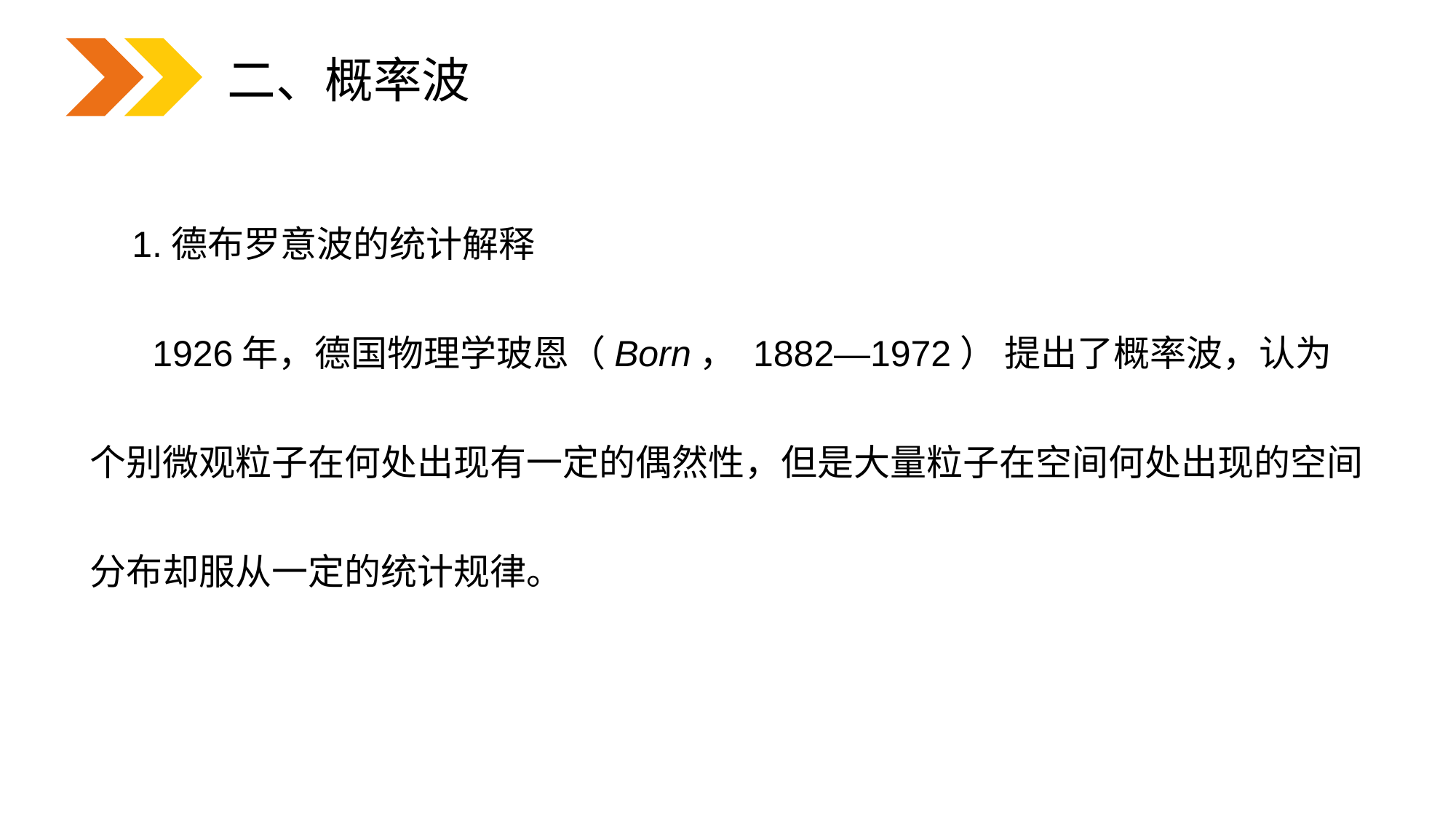

二、概率波
1.德布罗意波的统计解释
  1926年，德国物理学玻恩（Born， 1882—1972） 提出了概率波，认为个别微观粒子在何处出现有一定的偶然性，但是大量粒子在空间何处出现的空间分布却服从一定的统计规律。